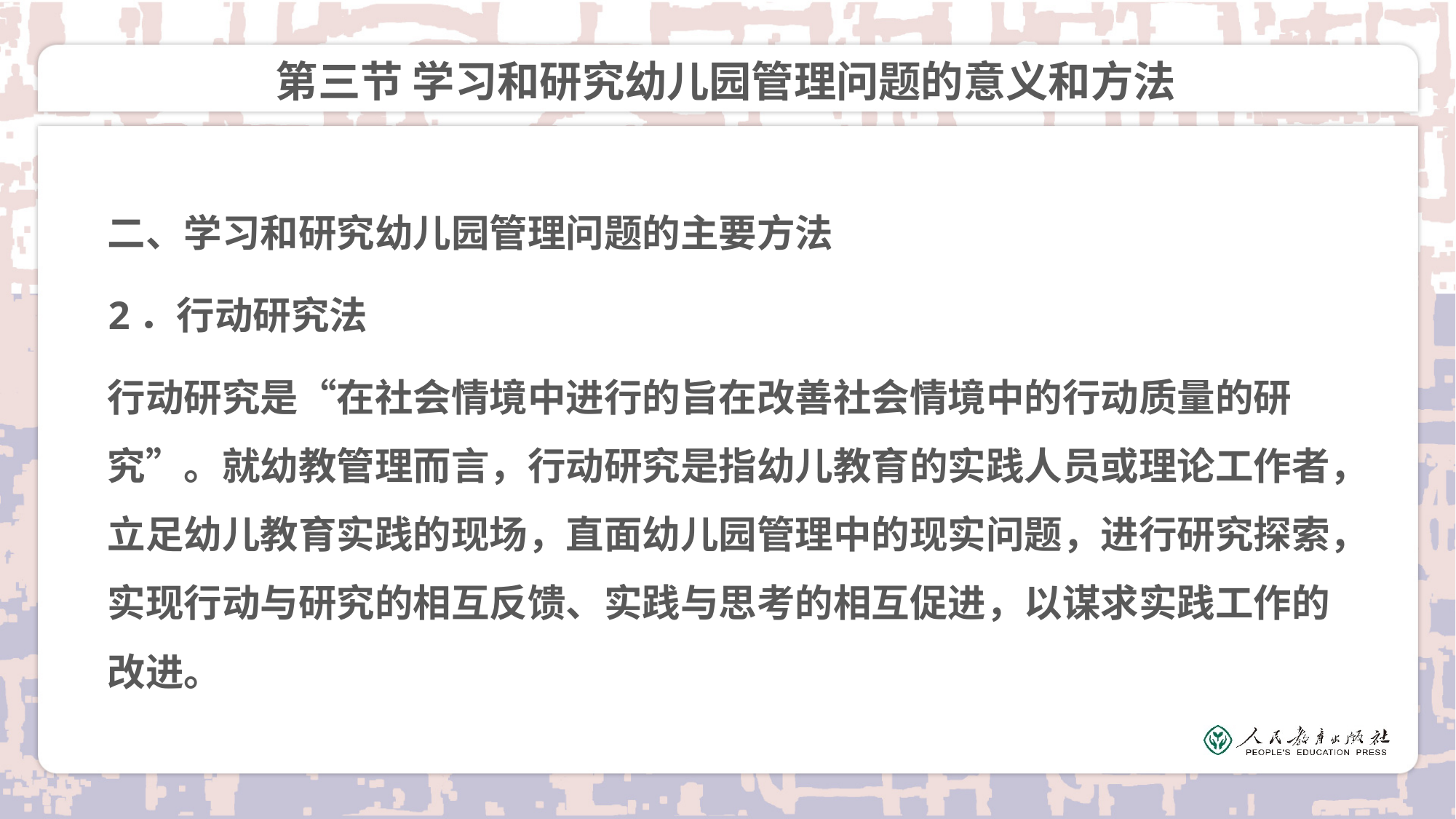

# 第三节 学习和研究幼儿园管理问题的意义和方法
二、学习和研究幼儿园管理问题的主要方法
2．行动研究法
行动研究是“在社会情境中进行的旨在改善社会情境中的行动质量的研究”。就幼教管理而言，行动研究是指幼儿教育的实践人员或理论工作者，立足幼儿教育实践的现场，直面幼儿园管理中的现实问题，进行研究探索，实现行动与研究的相互反馈、实践与思考的相互促进，以谋求实践工作的改进。